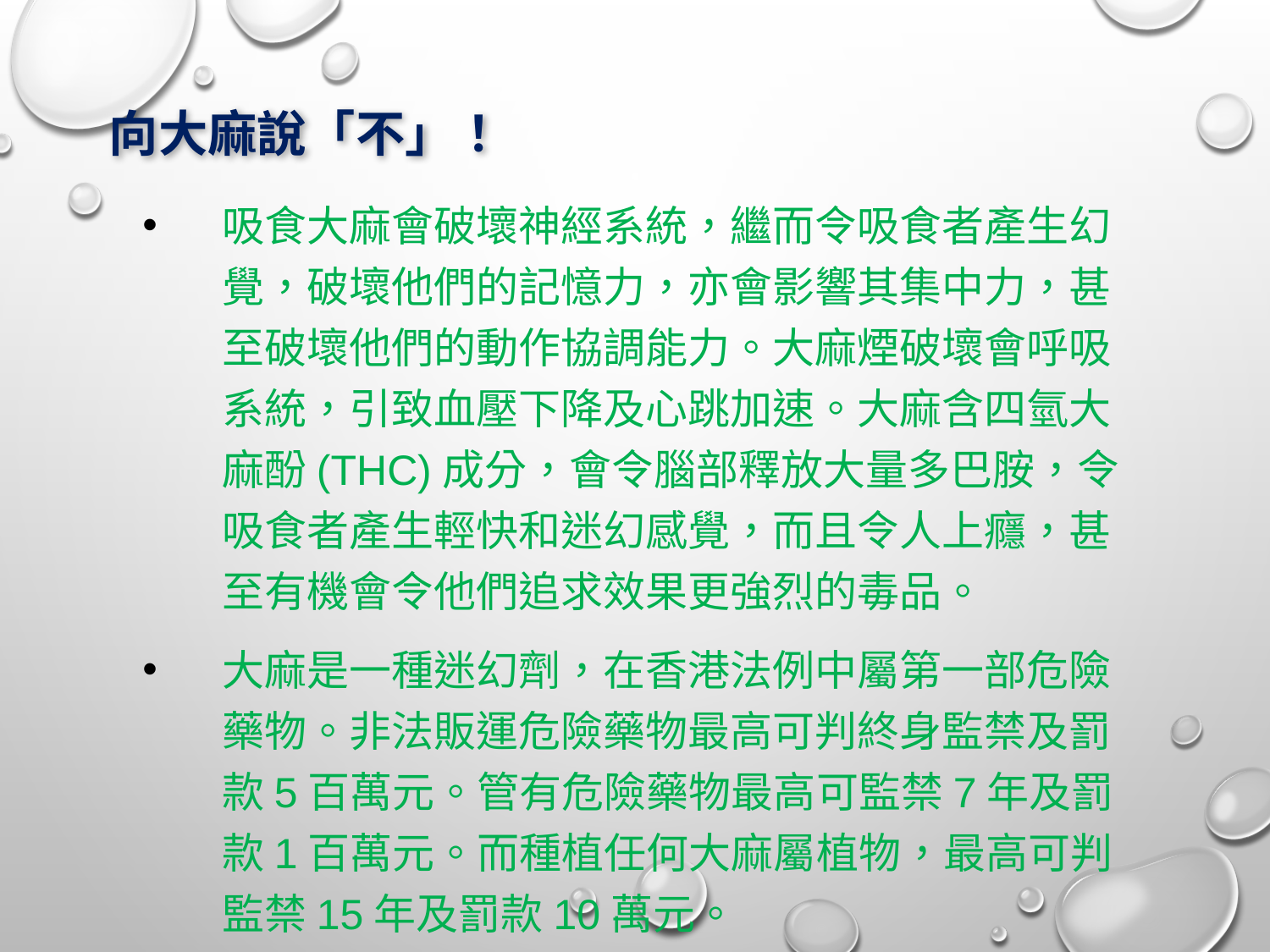

向大麻說「不」！
吸食大麻會破壞神經系統，繼而令吸食者產生幻覺，破壞他們的記憶力，亦會影響其集中力，甚至破壞他們的動作協調能力。大麻煙破壞會呼吸系統，引致血壓下降及心跳加速。大麻含四氫大麻酚(THC)成分，會令腦部釋放大量多巴胺，令吸食者產生輕快和迷幻感覺，而且令人上癮，甚至有機會令他們追求效果更強烈的毒品。
大麻是一種迷幻劑，在香港法例中屬第一部危險藥物。非法販運危險藥物最高可判終身監禁及罰款5百萬元。管有危險藥物最高可監禁7年及罰款1百萬元。而種植任何大麻屬植物，最高可判監禁15年及罰款10萬元。